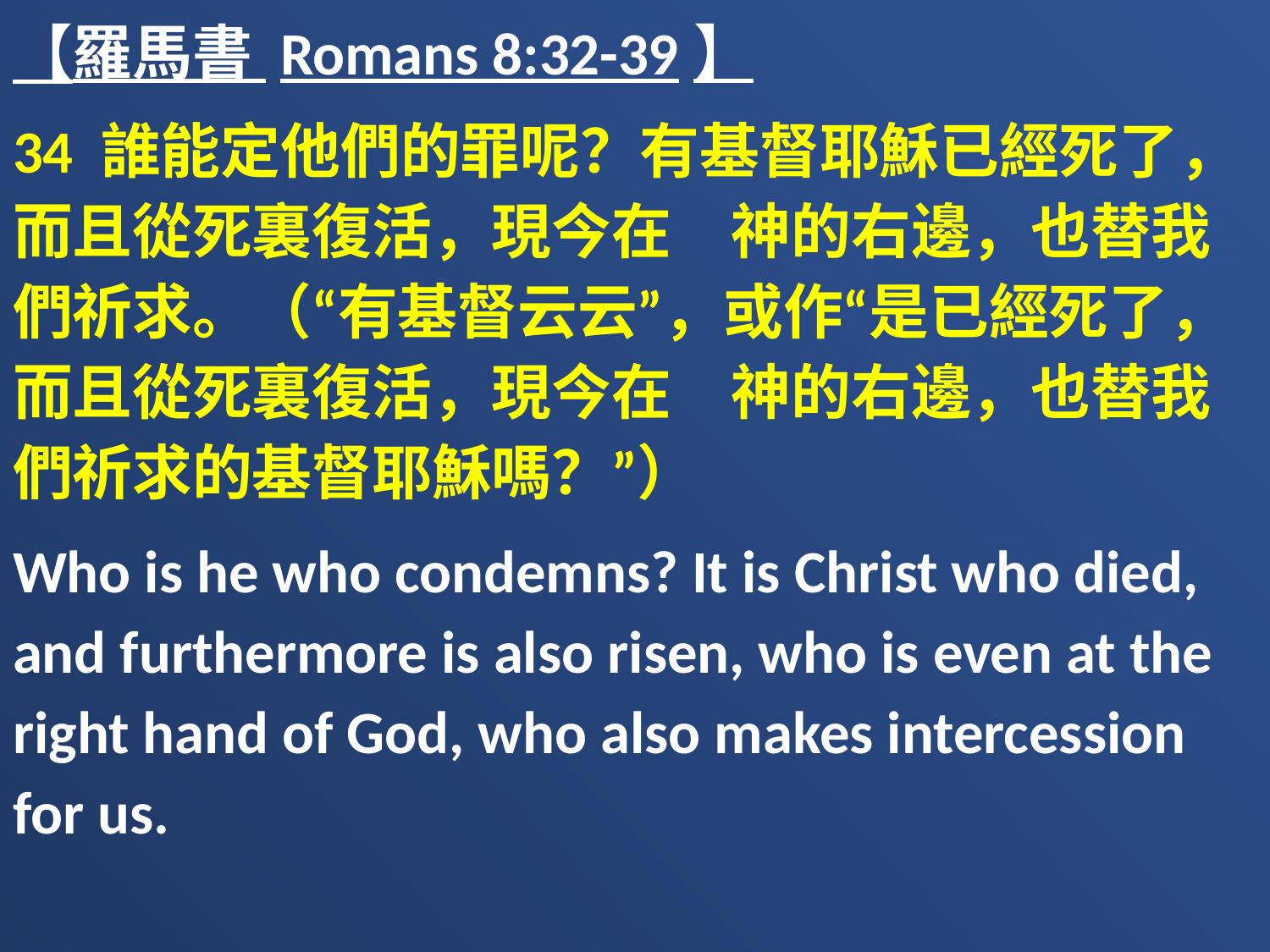

【羅馬書 Romans 8:32-39】
34 誰能定他們的罪呢？有基督耶穌已經死了，而且從死裏復活，現今在　神的右邊，也替我們祈求。（“有基督云云”，或作“是已經死了，而且從死裏復活，現今在　神的右邊，也替我們祈求的基督耶穌嗎？”）
Who is he who condemns? It is Christ who died, and furthermore is also risen, who is even at the right hand of God, who also makes intercession for us.